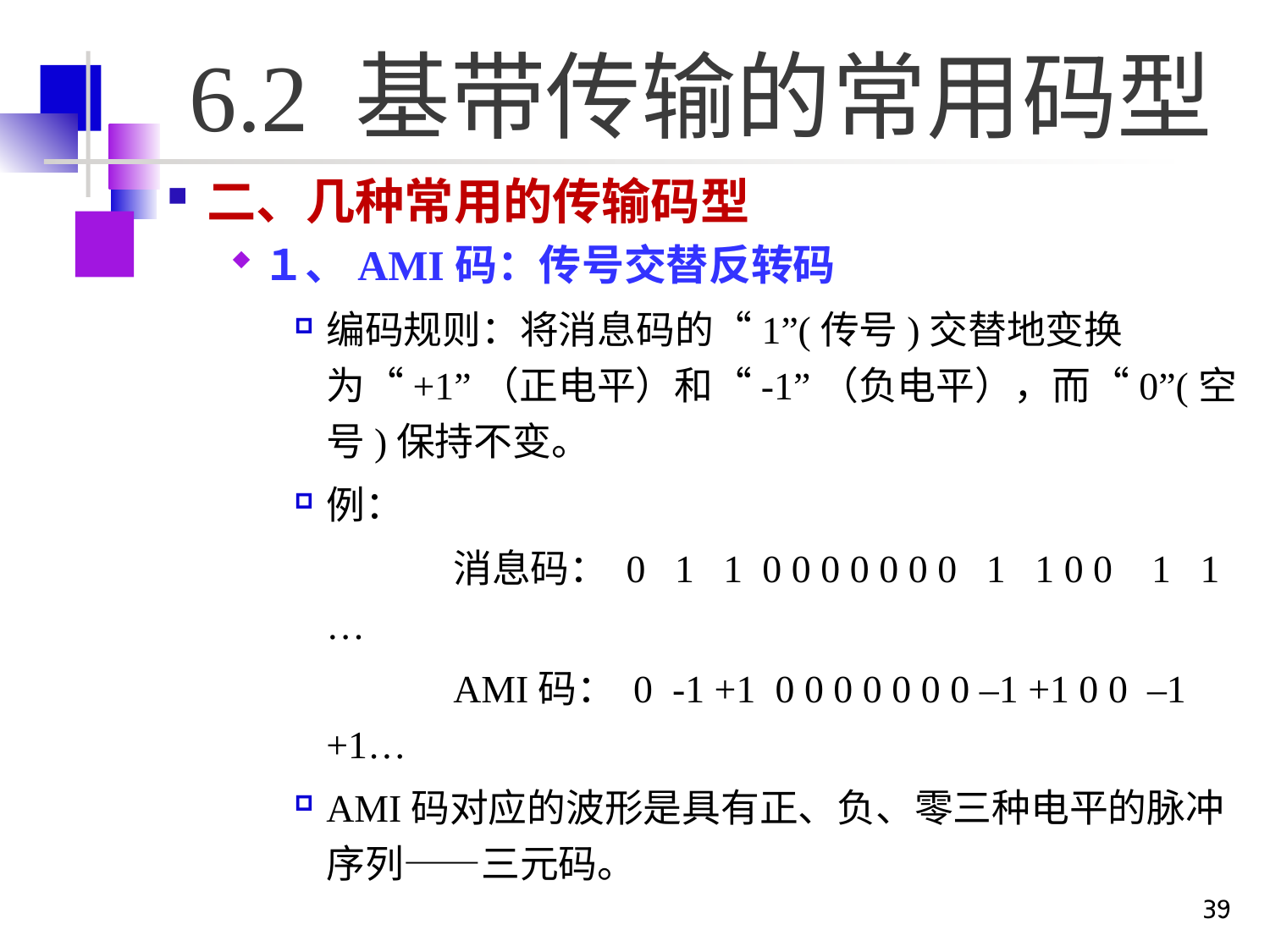

# 6.2 基带传输的常用码型
二、几种常用的传输码型
１、AMI码：传号交替反转码
编码规则：将消息码的“1”(传号)交替地变换为“+1”（正电平）和“-1”（负电平），而“0”(空号)保持不变。
例：
		消息码： 0   1   1  0 0 0 0 0 0 0   1   1 0 0    1   1 …
		AMI码： 0  -1 +1  0 0 0 0 0 0 0 –1 +1 0 0  –1 +1…
AMI码对应的波形是具有正、负、零三种电平的脉冲序列——三元码。
39